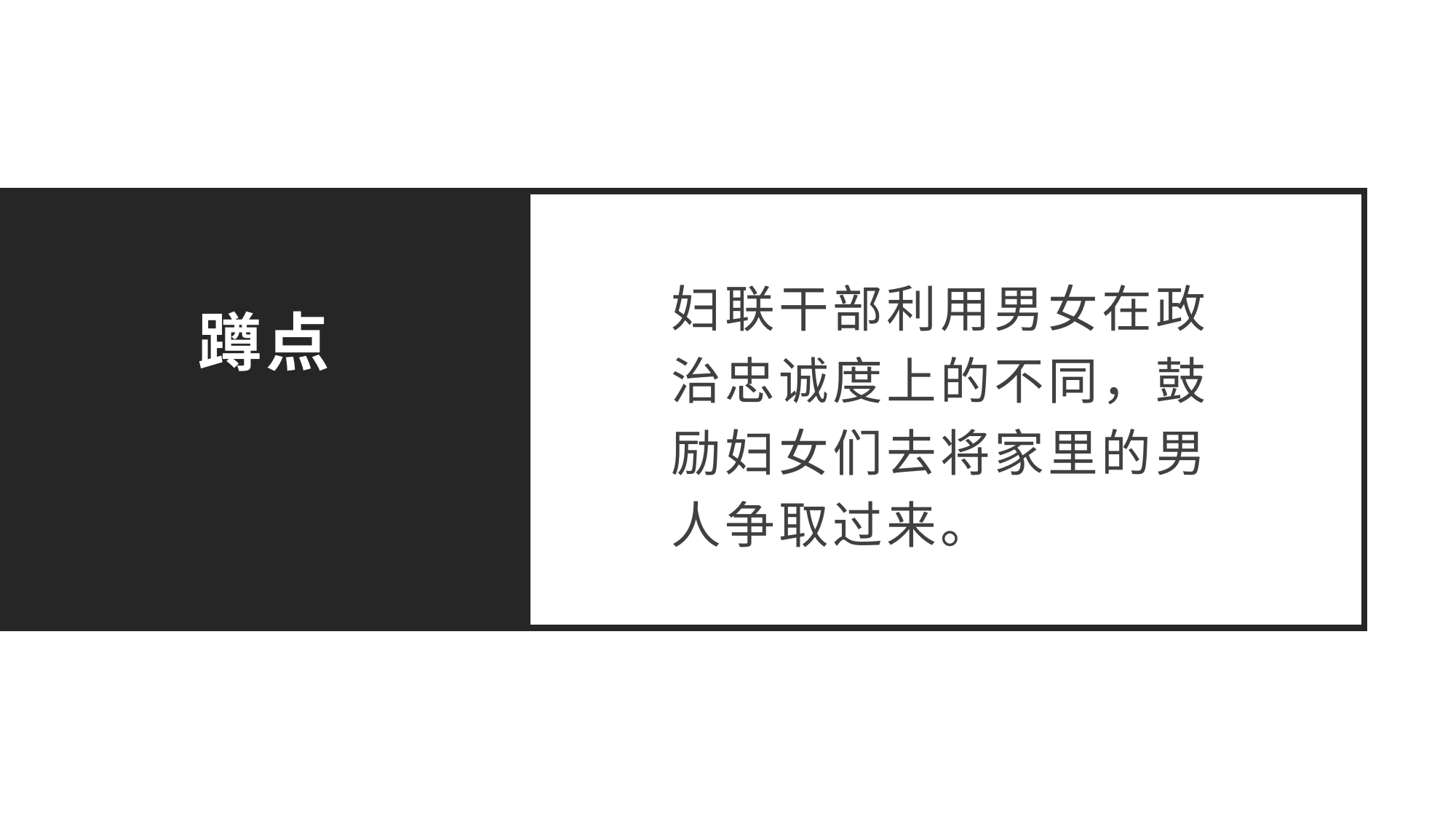

妇联干部利用男女在政治忠诚度上的不同，鼓励妇女们去将家里的男人争取过来。
蹲点